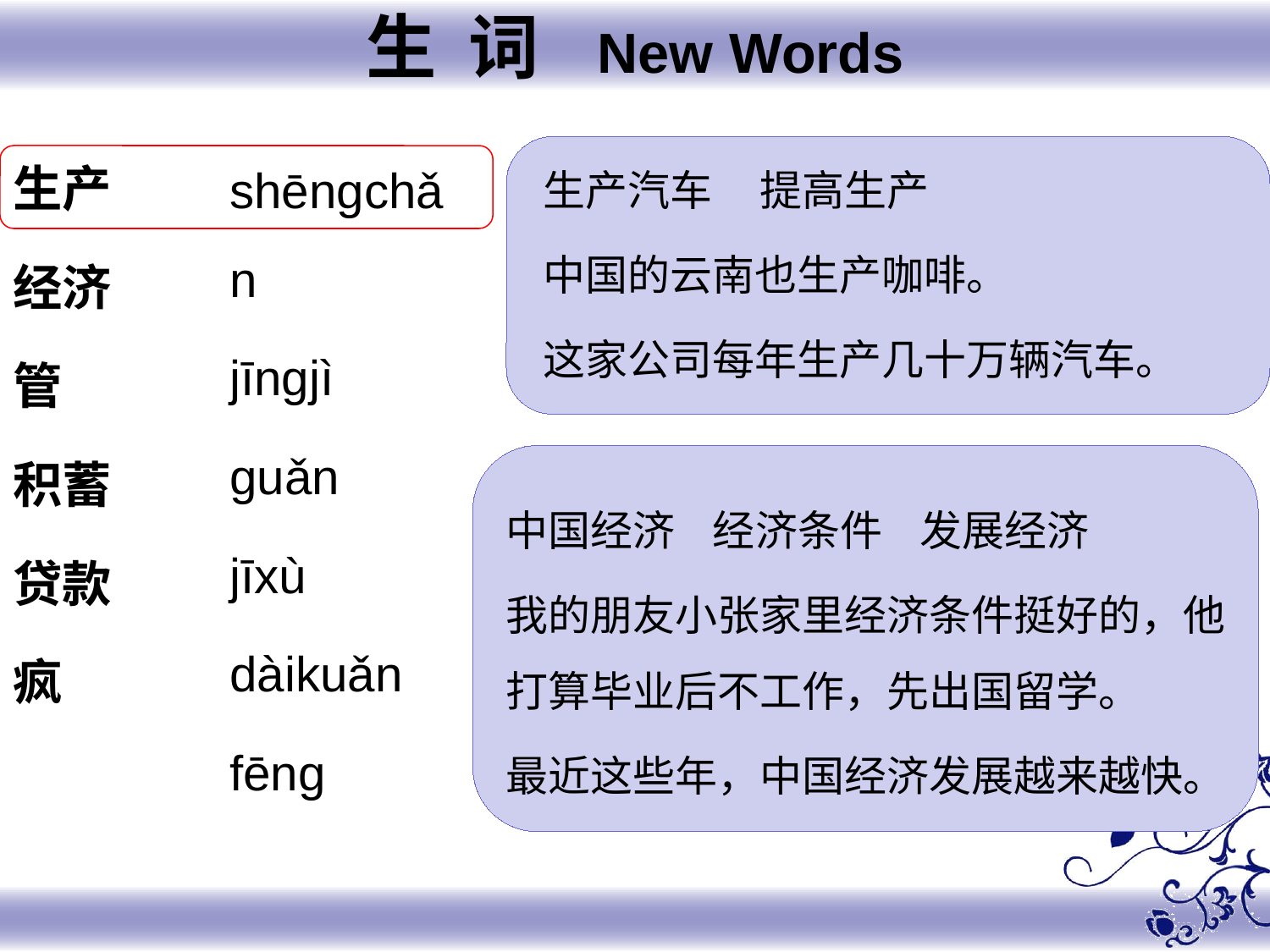

生  词   New Words
生产
经济
管
积蓄
贷款
疯

shēngchǎn
jīngjì
guǎn
jīxù
dàikuǎn
fēng
生产汽车     提高生产
中国的云南也生产咖啡。
这家公司每年生产几十万辆汽车。

中国经济    经济条件    发展经济
我的朋友小张家里经济条件挺好的，他打算毕业后不工作，先出国留学。
最近这些年，中国经济发展越来越快。